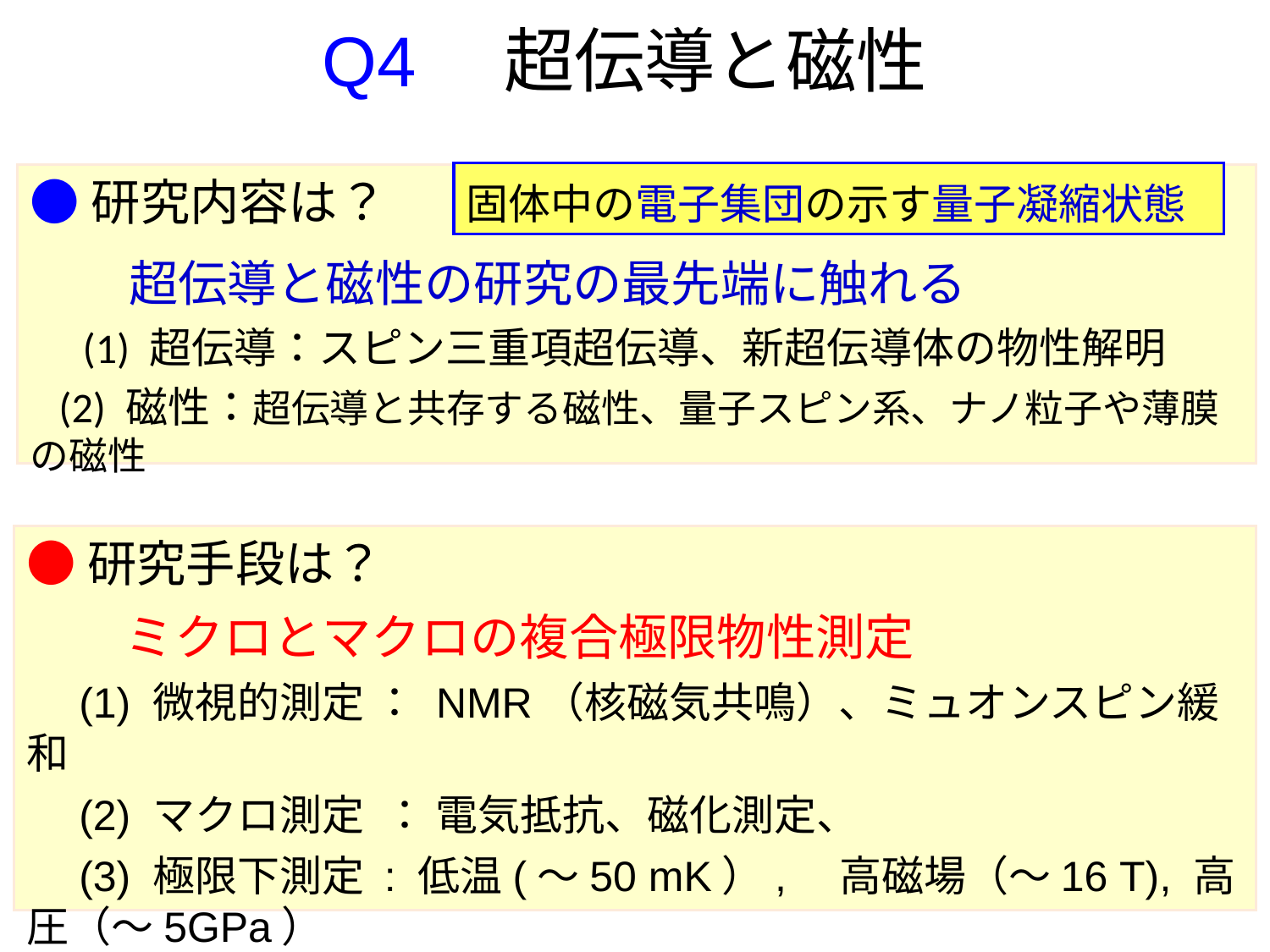

# Q4　超伝導と磁性
●研究内容は？
　　超伝導と磁性の研究の最先端に触れる
　(1) 超伝導：スピン三重項超伝導、新超伝導体の物性解明
   (2) 磁性：超伝導と共存する磁性、量子スピン系、ナノ粒子や薄膜の磁性
固体中の電子集団の示す量子凝縮状態

●研究手段は？
　　ミクロとマクロの複合極限物性測定
　(1) 微視的測定 ： NMR（核磁気共鳴）、ミュオンスピン緩和
　(2) マクロ測定  ： 電気抵抗、磁化測定、
　(3) 極限下測定 : 低温(～50 mK）,　高磁場（～16 T), 高圧（～5GPa）
　　　　　　　　　　　　これらの組み合わせ